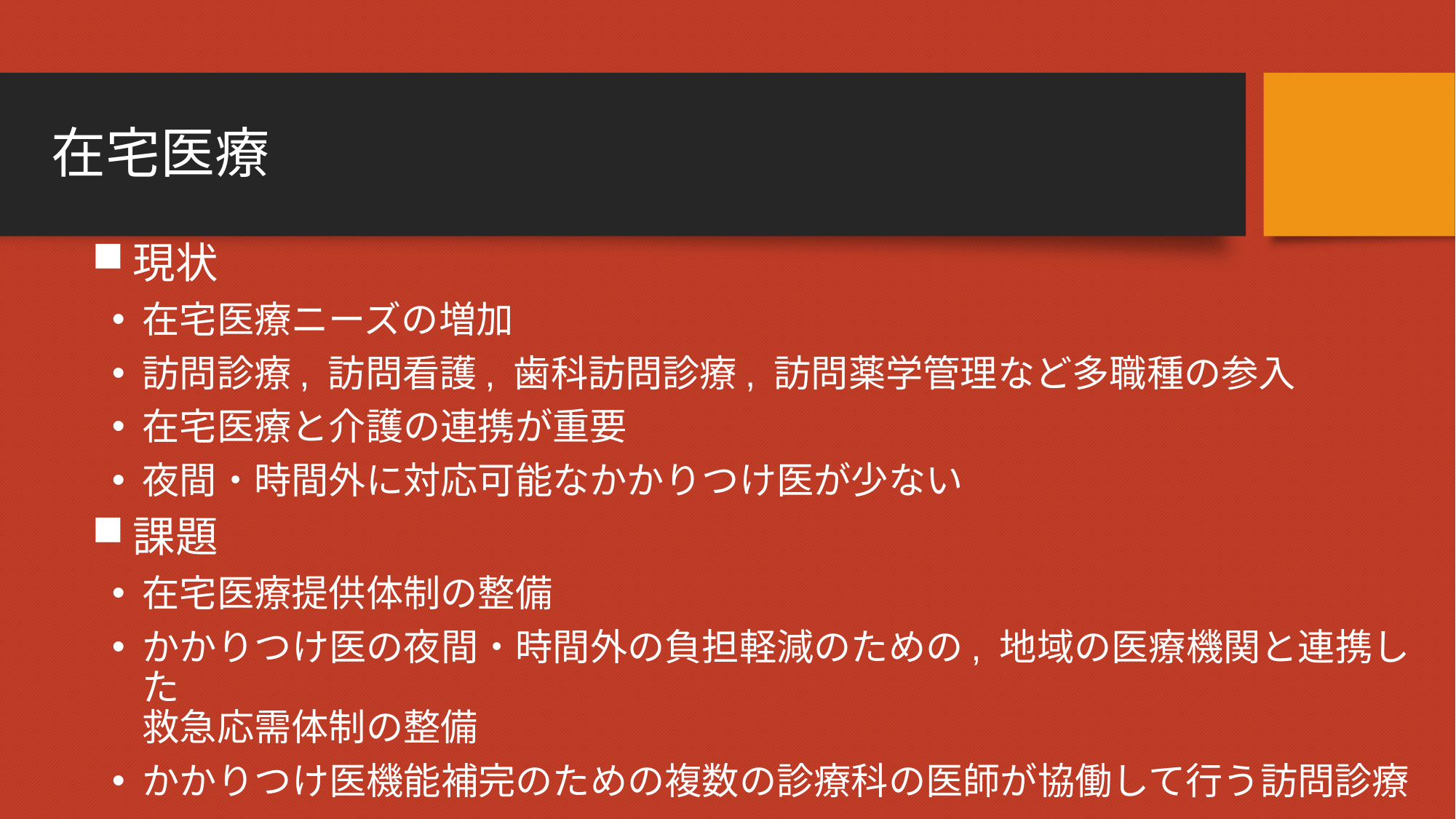

# 在宅医療
現状
在宅医療ニーズの増加
訪問診療, 訪問看護, 歯科訪問診療, 訪問薬学管理など多職種の参入
在宅医療と介護の連携が重要
夜間・時間外に対応可能なかかりつけ医が少ない
課題
在宅医療提供体制の整備
かかりつけ医の夜間・時間外の負担軽減のための, 地域の医療機関と連携した
救急応需体制の整備
かかりつけ医機能補完のための複数の診療科の医師が協働して行う訪問診療